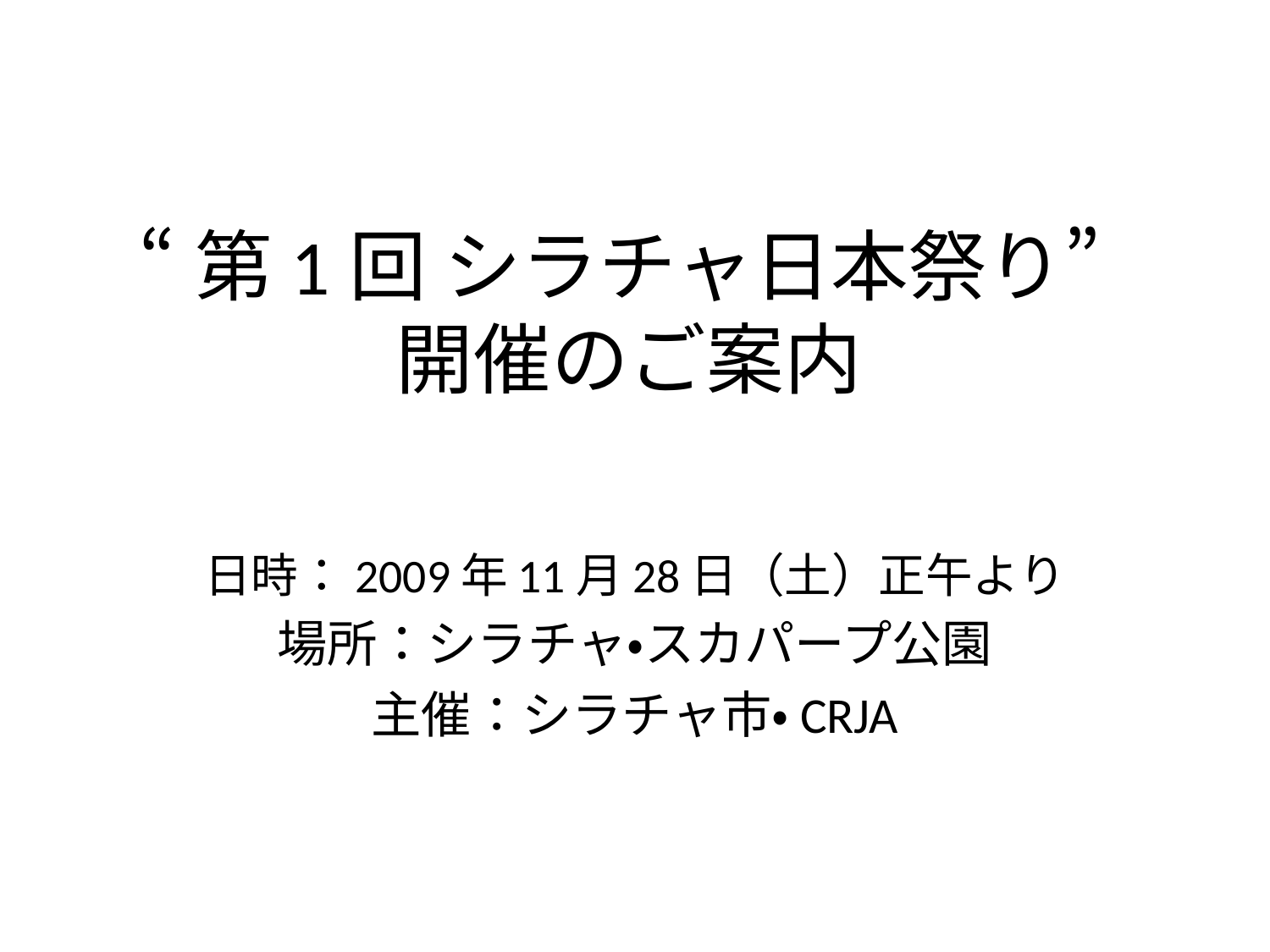

# “第1回 シラチャ日本祭り” 開催のご案内
日時：2009年11月28日（土）正午より
場所：シラチャ・スカパープ公園
主催：シラチャ市・CRJA